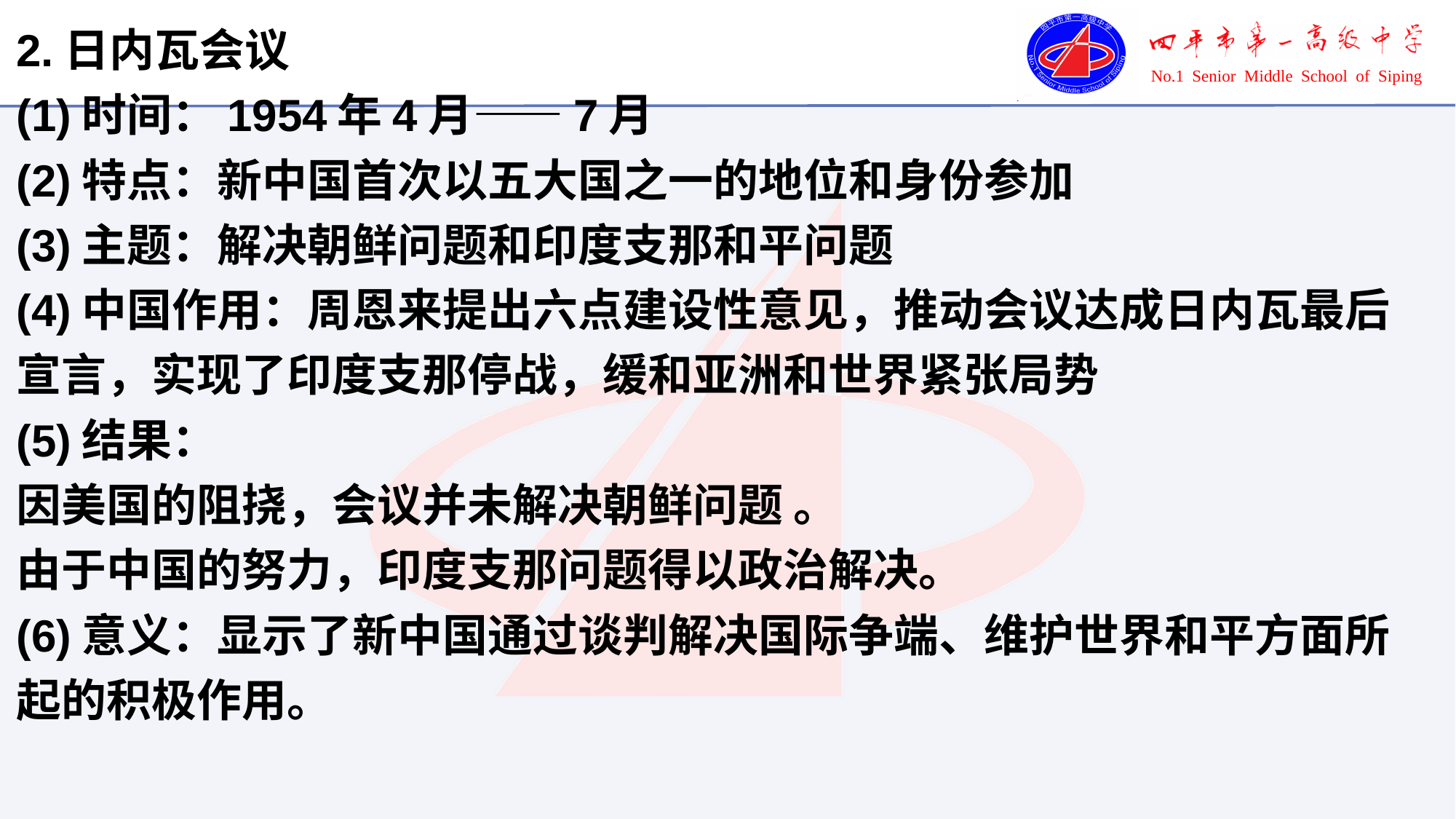

2.日内瓦会议
(1)时间：1954年4月——7月
(2)特点：新中国首次以五大国之一的地位和身份参加
(3)主题：解决朝鲜问题和印度支那和平问题
(4)中国作用：周恩来提出六点建设性意见，推动会议达成日内瓦最后宣言，实现了印度支那停战，缓和亚洲和世界紧张局势
(5)结果：
因美国的阻挠，会议并未解决朝鲜问题 。
由于中国的努力，印度支那问题得以政治解决。
(6)意义：显示了新中国通过谈判解决国际争端、维护世界和平方面所起的积极作用。